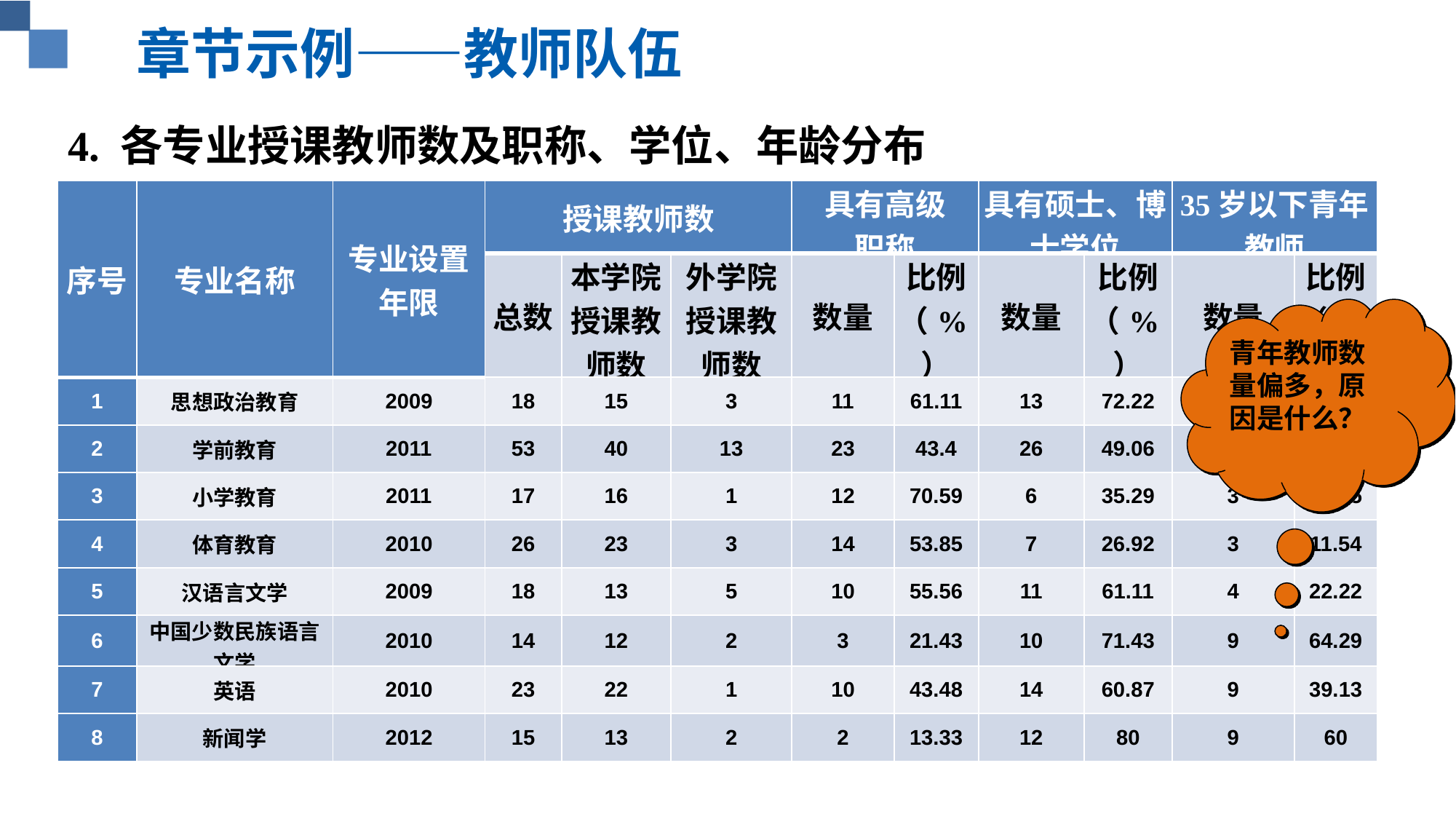

章节示例——教师队伍

4. 各专业授课教师数及职称、学位、年龄分布
| 序号 | 专业名称 | 专业设置年限 | 授课教师数 |  |  | 具有高级 职称 |  | 具有硕士、博士学位 |  | 35岁以下青年教师 |  |
| --- | --- | --- | --- | --- | --- | --- | --- | --- | --- | --- | --- |
|  |  |  | 总数 | 本学院授课教师数 | 外学院授课教师数 | 数量 | 比例 （%） | 数量 | 比例 （%） | 数量 | 比例 （%） |
| 1 | 思想政治教育 | 2009 | 18 | 15 | 3 | 11 | 61.11 | 13 | 72.22 | 6 | 33.33 |
| 2 | 学前教育 | 2011 | 53 | 40 | 13 | 23 | 43.4 | 26 | 49.06 | 17 | 32.08 |
| 3 | 小学教育 | 2011 | 17 | 16 | 1 | 12 | 70.59 | 6 | 35.29 | 3 | 17.65 |
| 4 | 体育教育 | 2010 | 26 | 23 | 3 | 14 | 53.85 | 7 | 26.92 | 3 | 11.54 |
| 5 | 汉语言文学 | 2009 | 18 | 13 | 5 | 10 | 55.56 | 11 | 61.11 | 4 | 22.22 |
| 6 | 中国少数民族语言文学 | 2010 | 14 | 12 | 2 | 3 | 21.43 | 10 | 71.43 | 9 | 64.29 |
| 7 | 英语 | 2010 | 23 | 22 | 1 | 10 | 43.48 | 14 | 60.87 | 9 | 39.13 |
| 8 | 新闻学 | 2012 | 15 | 13 | 2 | 2 | 13.33 | 12 | 80 | 9 | 60 |
青年教师数量偏多，原因是什么？